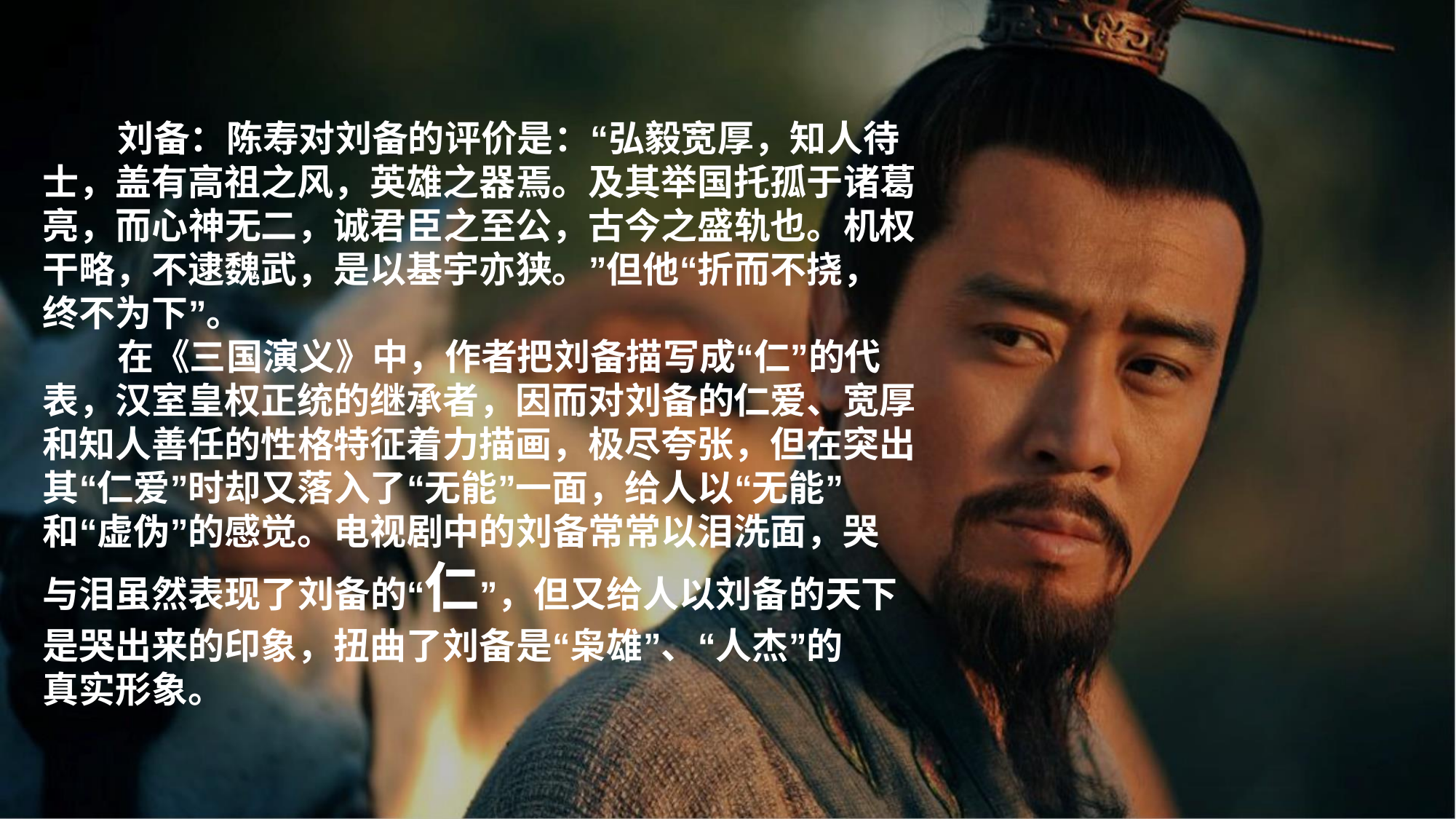

刘备：陈寿对刘备的评价是：“弘毅宽厚，知人待
士，盖有高祖之风，英雄之器焉。及其举国托孤于诸葛
亮，而心神无二，诚君臣之至公，古今之盛轨也。机权
干略，不逮魏武，是以基宇亦狭。”但他“折而不挠，
终不为下”。
在《三国演义》中，作者把刘备描写成“仁”的代
表，汉室皇权正统的继承者，因而对刘备的仁爱、宽厚
和知人善任的性格特征着力描画，极尽夸张，但在突出
其“仁爱”时却又落入了“无能”一面，给人以“无能”
和“虚伪”的感觉。电视剧中的刘备常常以泪洗面，哭
与泪虽然表现了刘备的“仁”，但又给人以刘备的天下
是哭出来的印象，扭曲了刘备是“枭雄”、“人杰”的
真实形象。